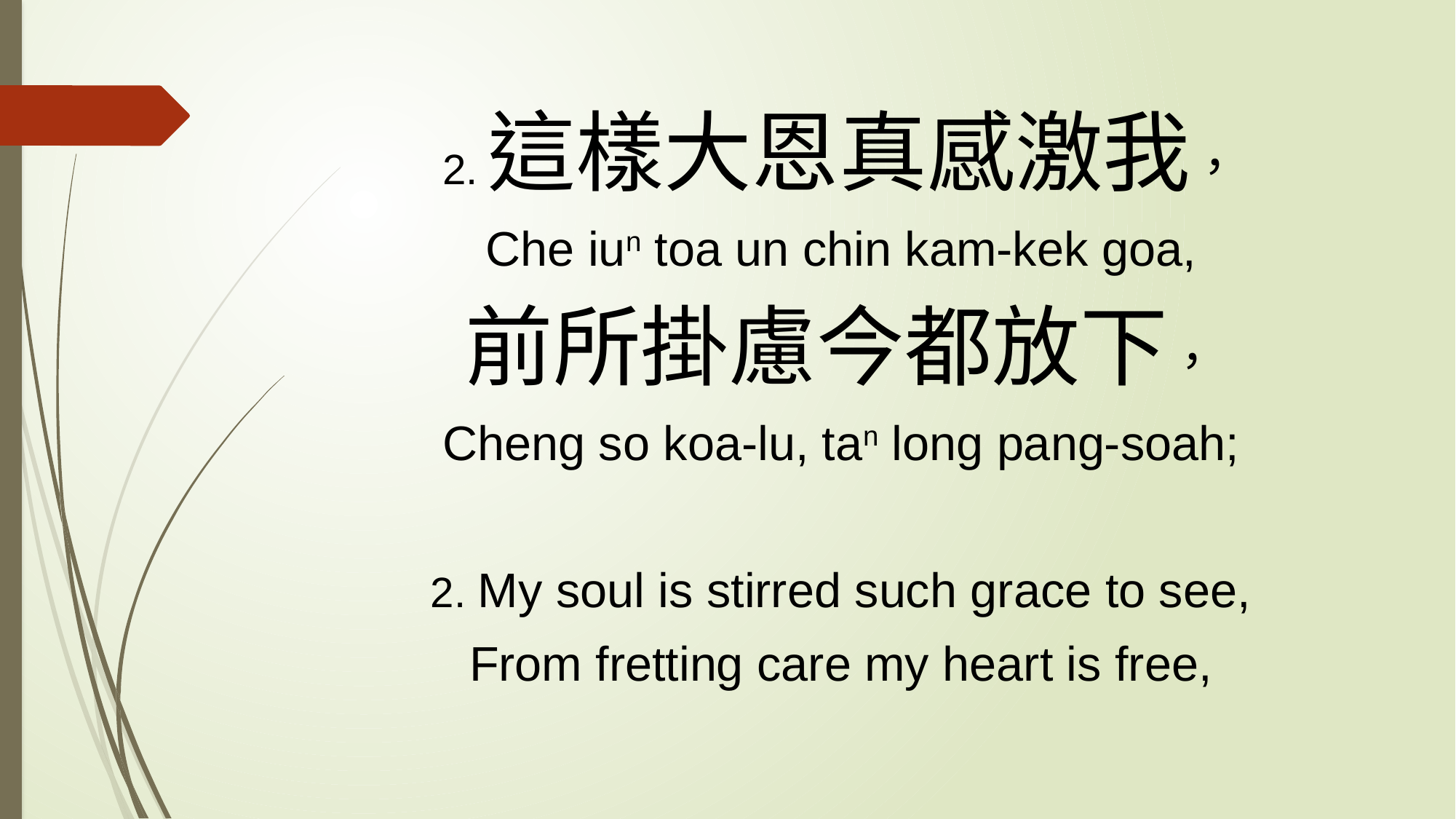

2.這樣大恩真感激我，
Che iun toa un chin kam-kek goa,
前所掛慮今都放下，
Cheng so koa-lu, tan long pang-soah;

2. My soul is stirred such grace to see,
From fretting care my heart is free,